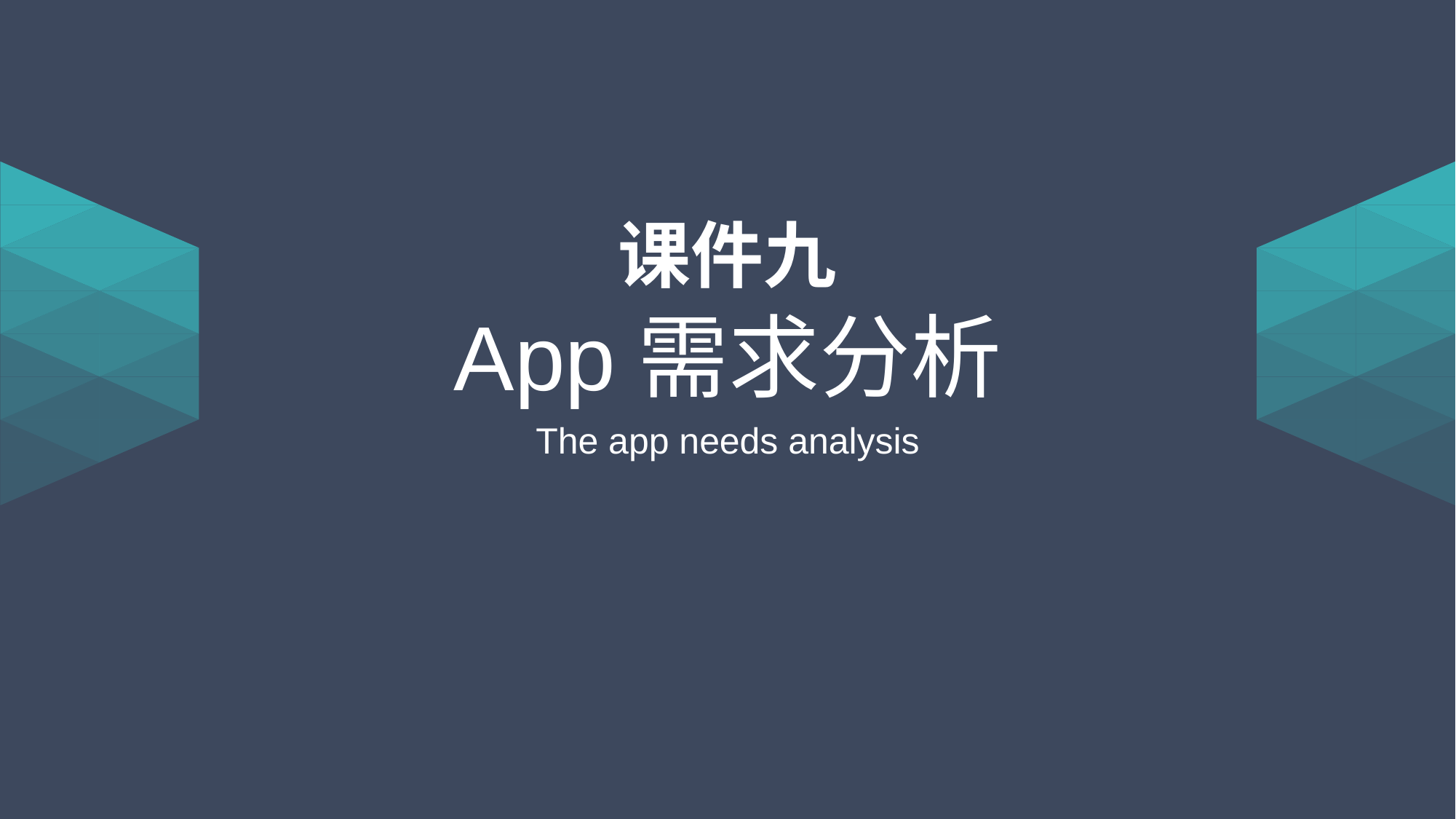

课件九
# App需求分析
The app needs analysis